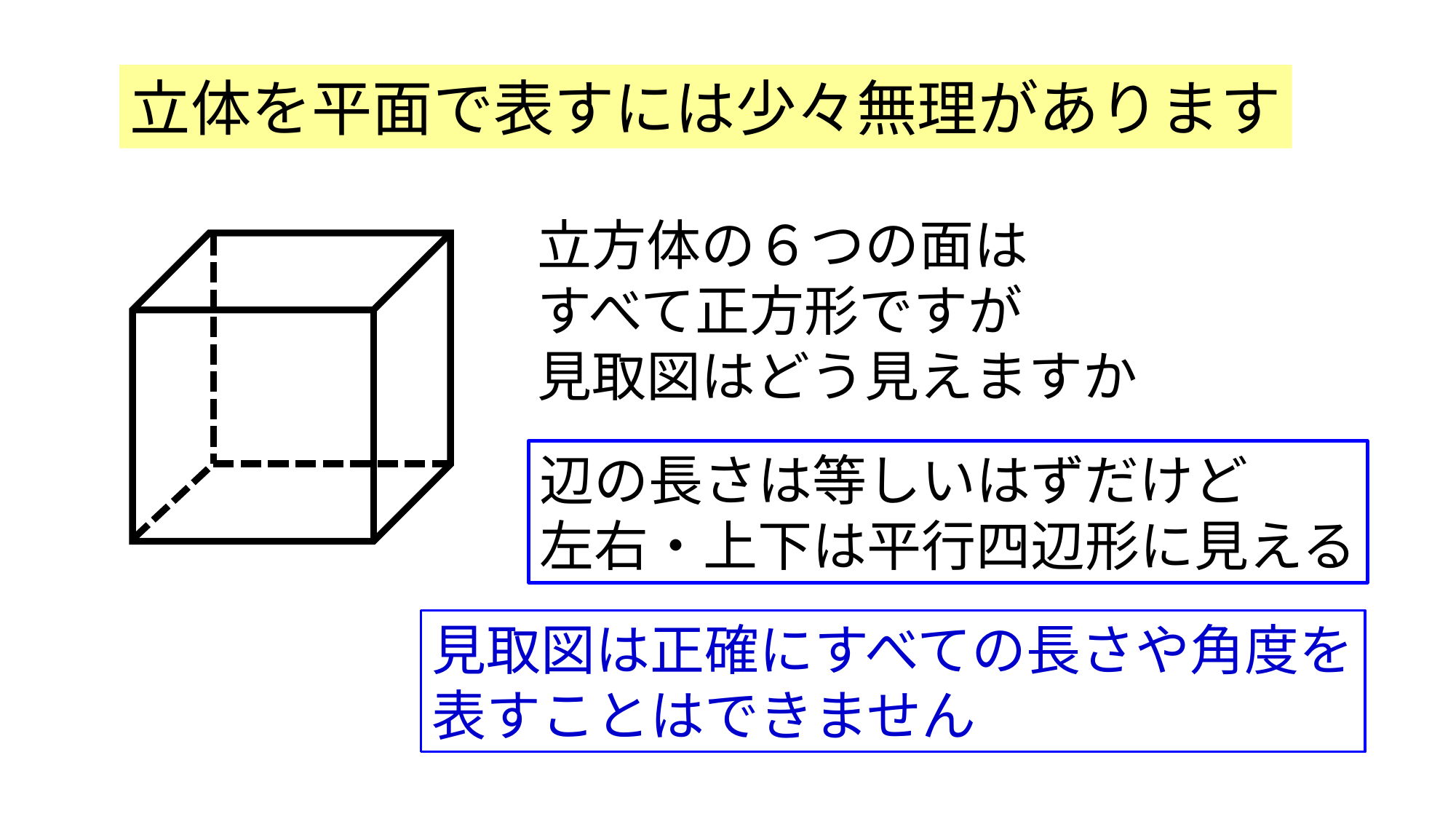

立体を平面で表すには少々無理があります
立方体の６つの面は
すべて正方形ですが
見取図はどう見えますか

辺の長さは等しいはずだけど
左右・上下は平行四辺形に見える
見取図は正確にすべての長さや角度を
表すことはできません